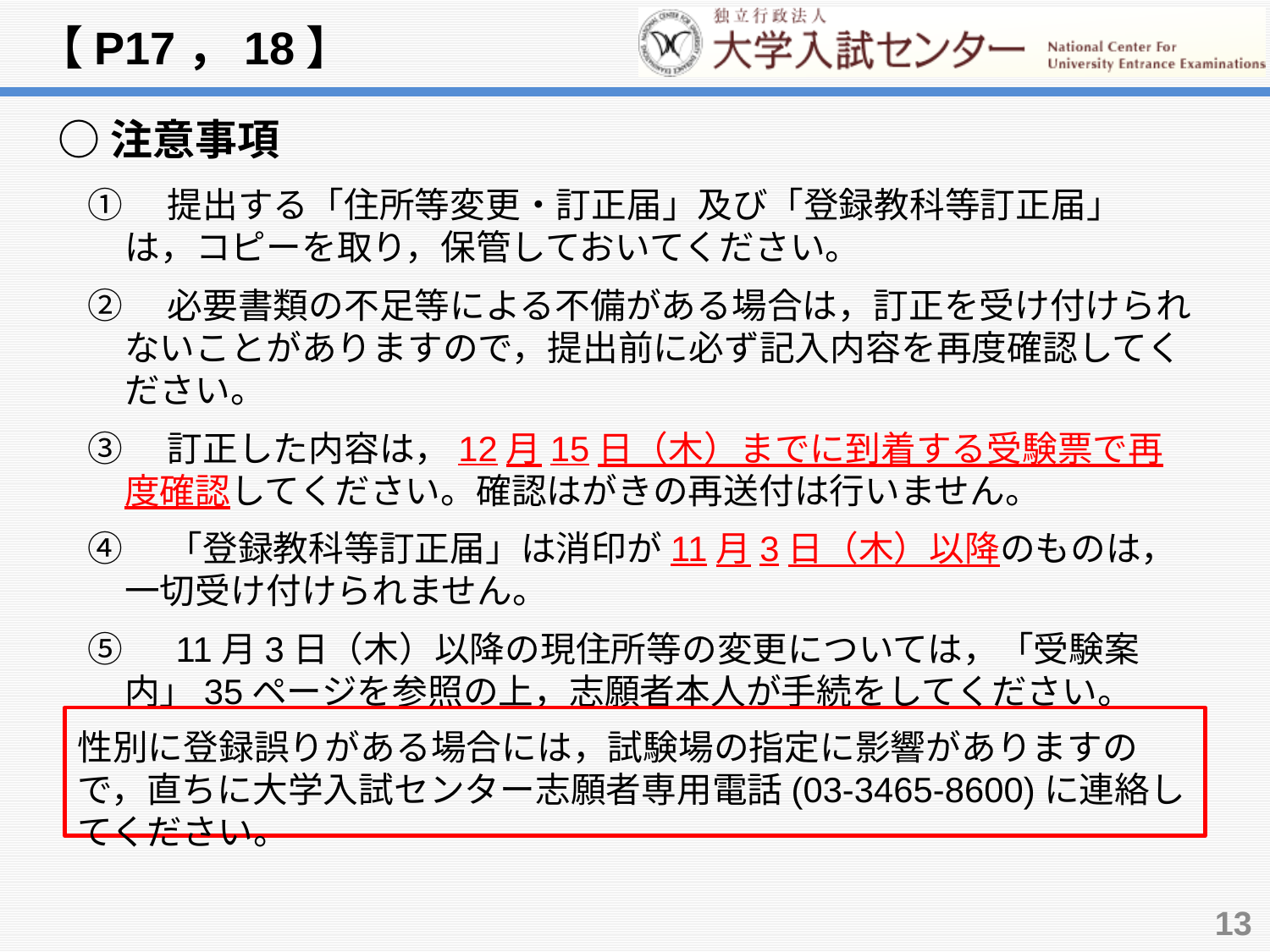

【P17，18】
○注意事項
①　提出する「住所等変更・訂正届」及び「登録教科等訂正届」　 は，コピーを取り，保管しておいてください。
②　必要書類の不足等による不備がある場合は，訂正を受け付けられないことがありますので，提出前に必ず記入内容を再度確認してください。
③　訂正した内容は，12月15日（木）までに到着する受験票で再度確認してください。確認はがきの再送付は行いません。
④　「登録教科等訂正届」は消印が11月3日（木）以降のものは，一切受け付けられません。
⑤　11月3日（木）以降の現住所等の変更については，「受験案内」35ページを参照の上，志願者本人が手続をしてください。

性別に登録誤りがある場合には，試験場の指定に影響がありますので，直ちに大学入試センター志願者専用電話(03-3465-8600)に連絡してください。

13